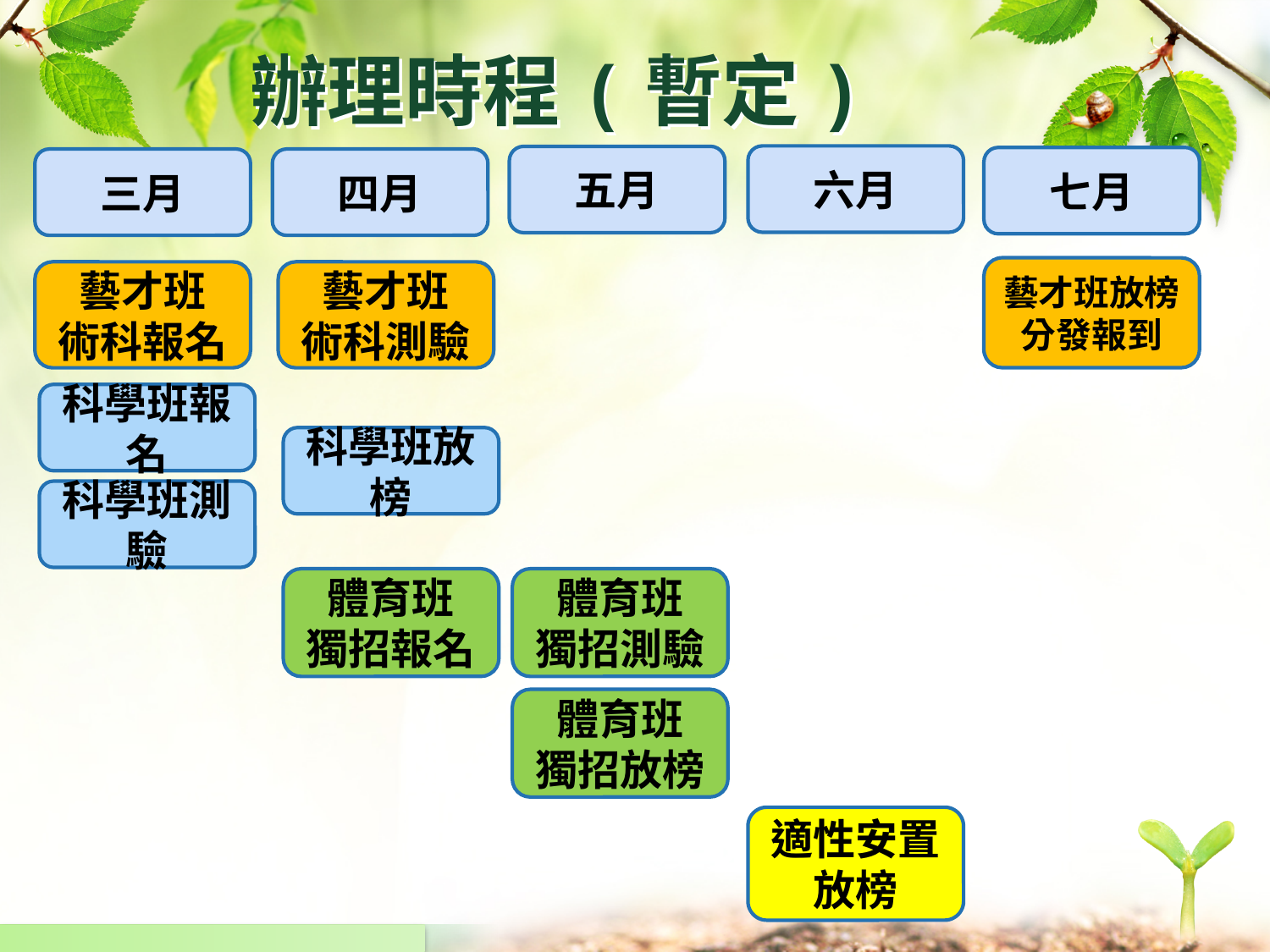

# 辦理時程(暫定)
六月
五月
七月
三月
四月
藝才班放榜
分發報到
藝才班
術科報名
藝才班
術科測驗
科學班報名
科學班放榜
科學班測驗
體育班
獨招報名
體育班
獨招測驗
體育班
獨招放榜
適性安置
放榜